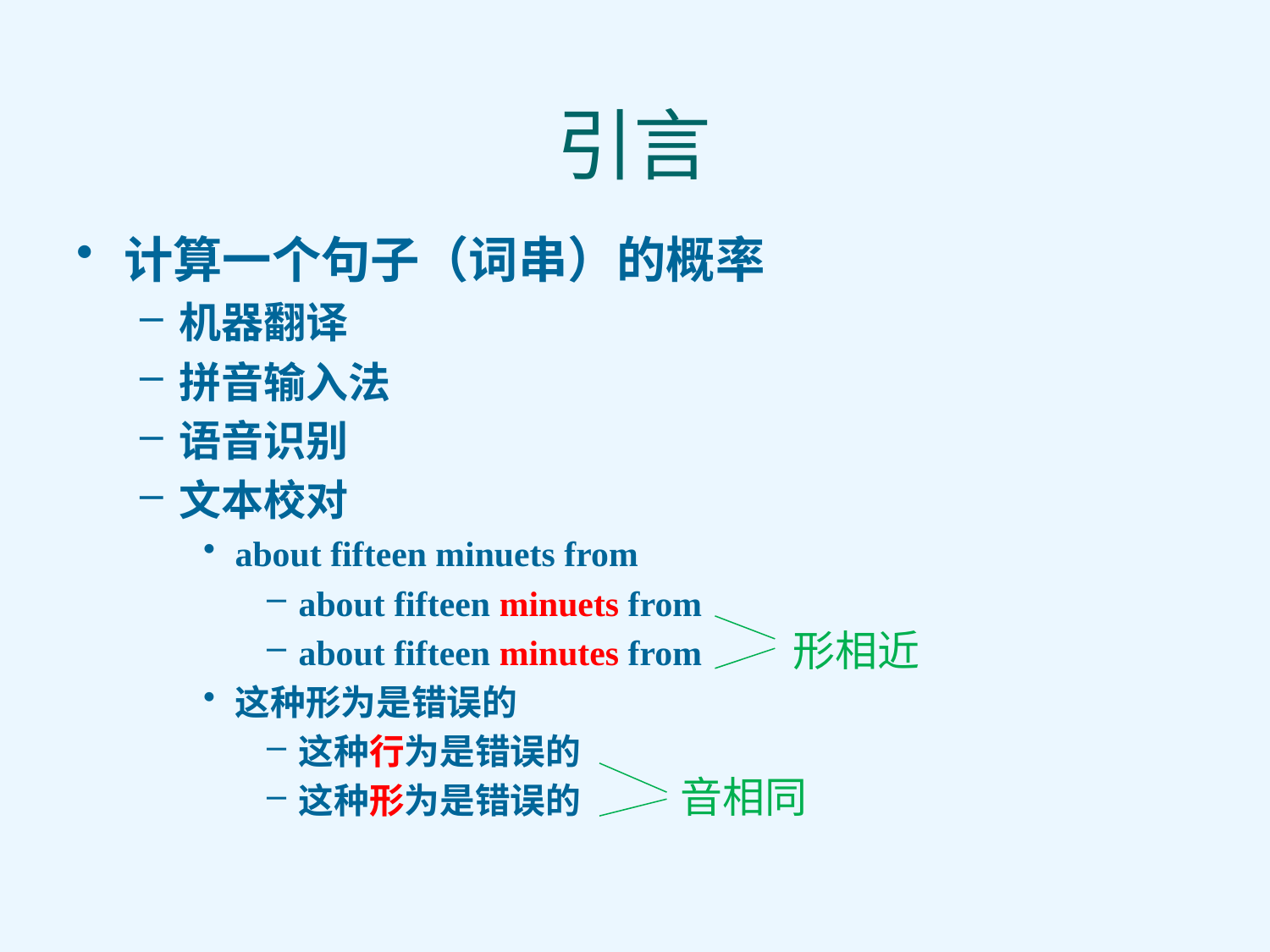

# 引言
计算一个句子（词串）的概率
机器翻译
拼音输入法
语音识别
文本校对
about fifteen minuets from
about fifteen minuets from
about fifteen minutes from
这种形为是错误的
这种行为是错误的
这种形为是错误的

形相近
音相同